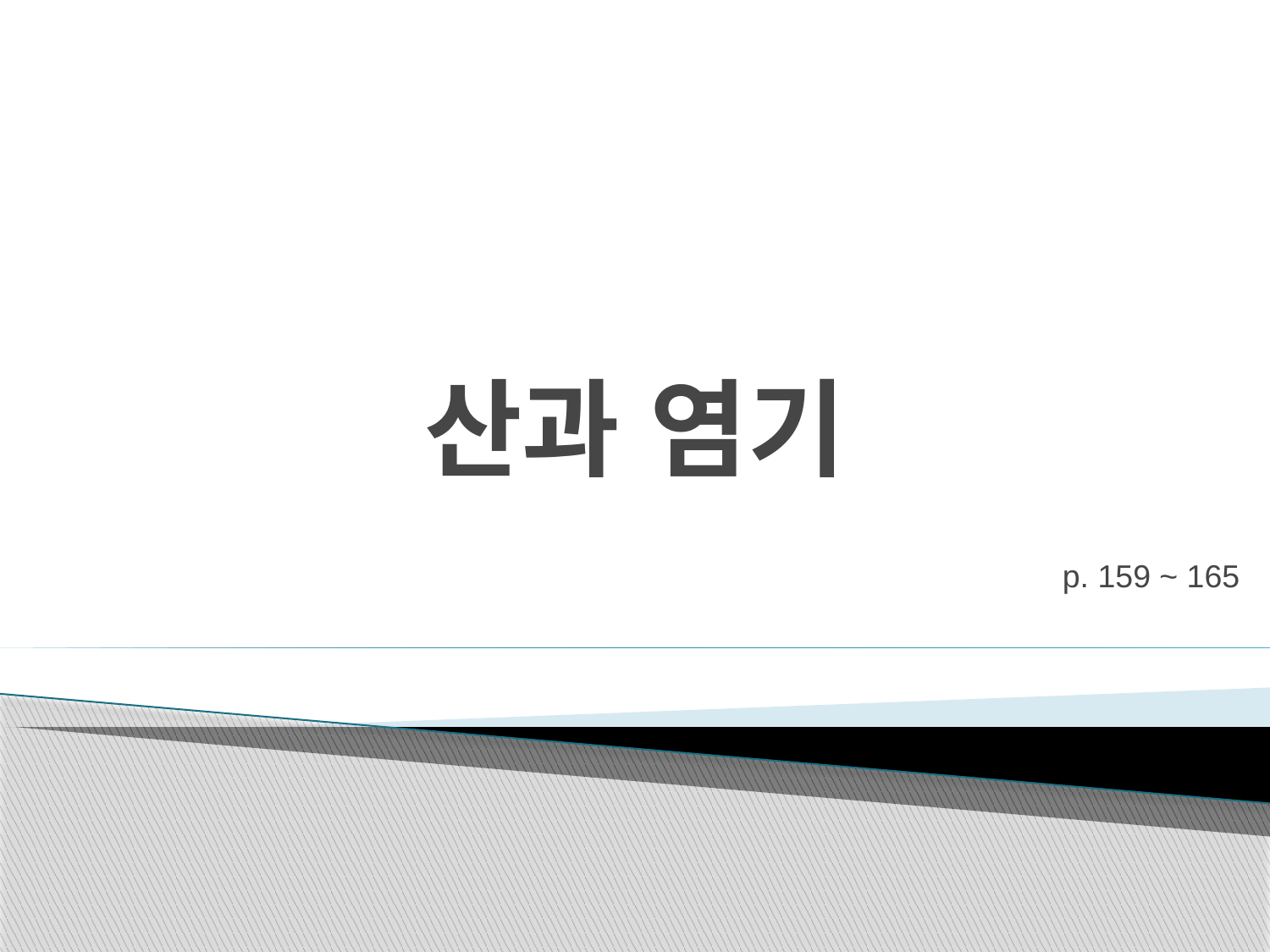

# 산과 염기
p. 159 ~ 165